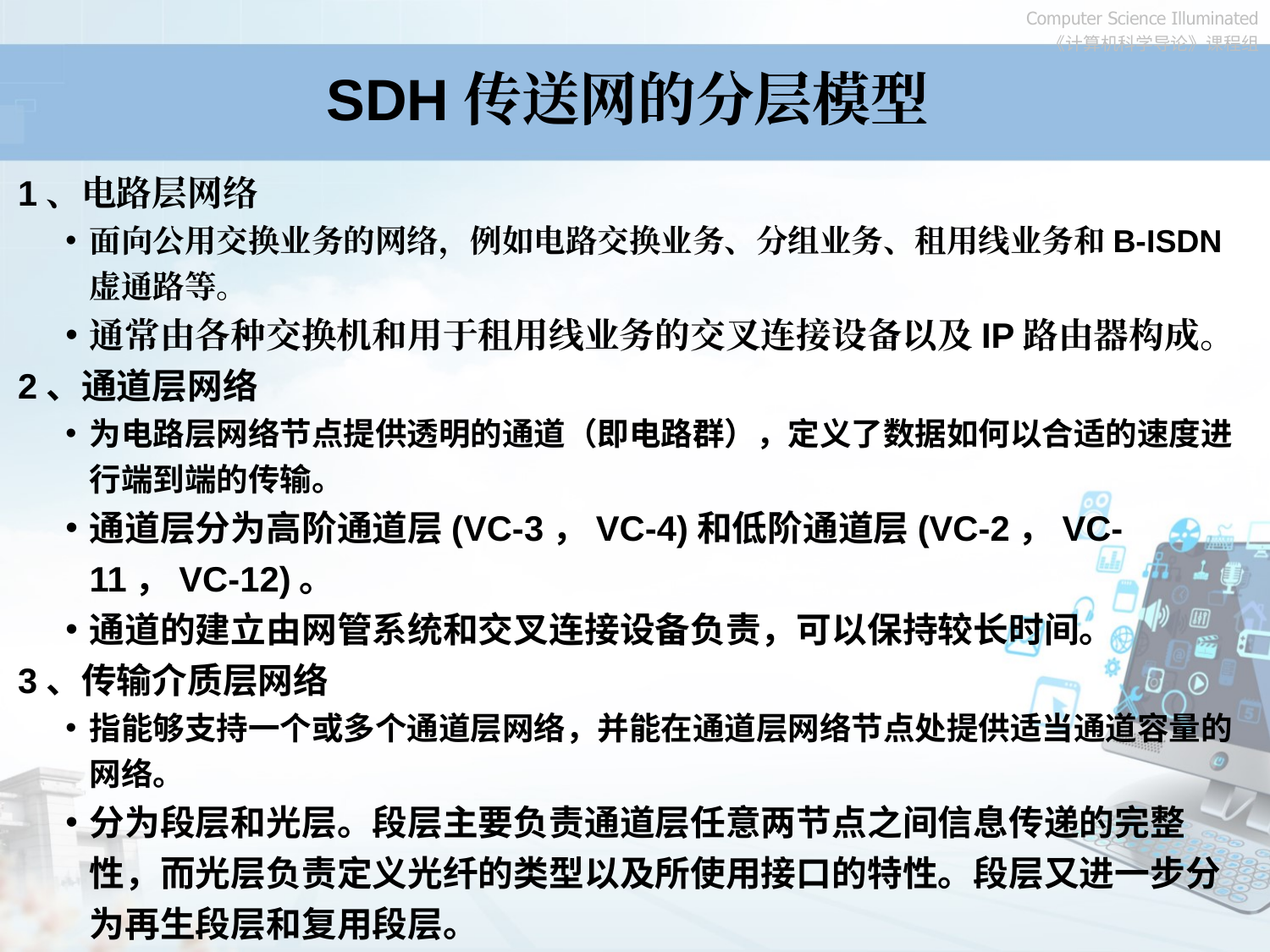

# SDH传送网的分层模型
1、电路层网络
面向公用交换业务的网络，例如电路交换业务、分组业务、租用线业务和B-ISDN虚通路等。
通常由各种交换机和用于租用线业务的交叉连接设备以及IP路由器构成。
2、通道层网络
为电路层网络节点提供透明的通道（即电路群），定义了数据如何以合适的速度进行端到端的传输。
通道层分为高阶通道层(VC-3，VC-4)和低阶通道层(VC-2，VC-11，VC-12)。
通道的建立由网管系统和交叉连接设备负责，可以保持较长时间。
3、传输介质层网络
指能够支持一个或多个通道层网络，并能在通道层网络节点处提供适当通道容量的网络。
分为段层和光层。段层主要负责通道层任意两节点之间信息传递的完整性，而光层负责定义光纤的类型以及所使用接口的特性。段层又进一步分为再生段层和复用段层。